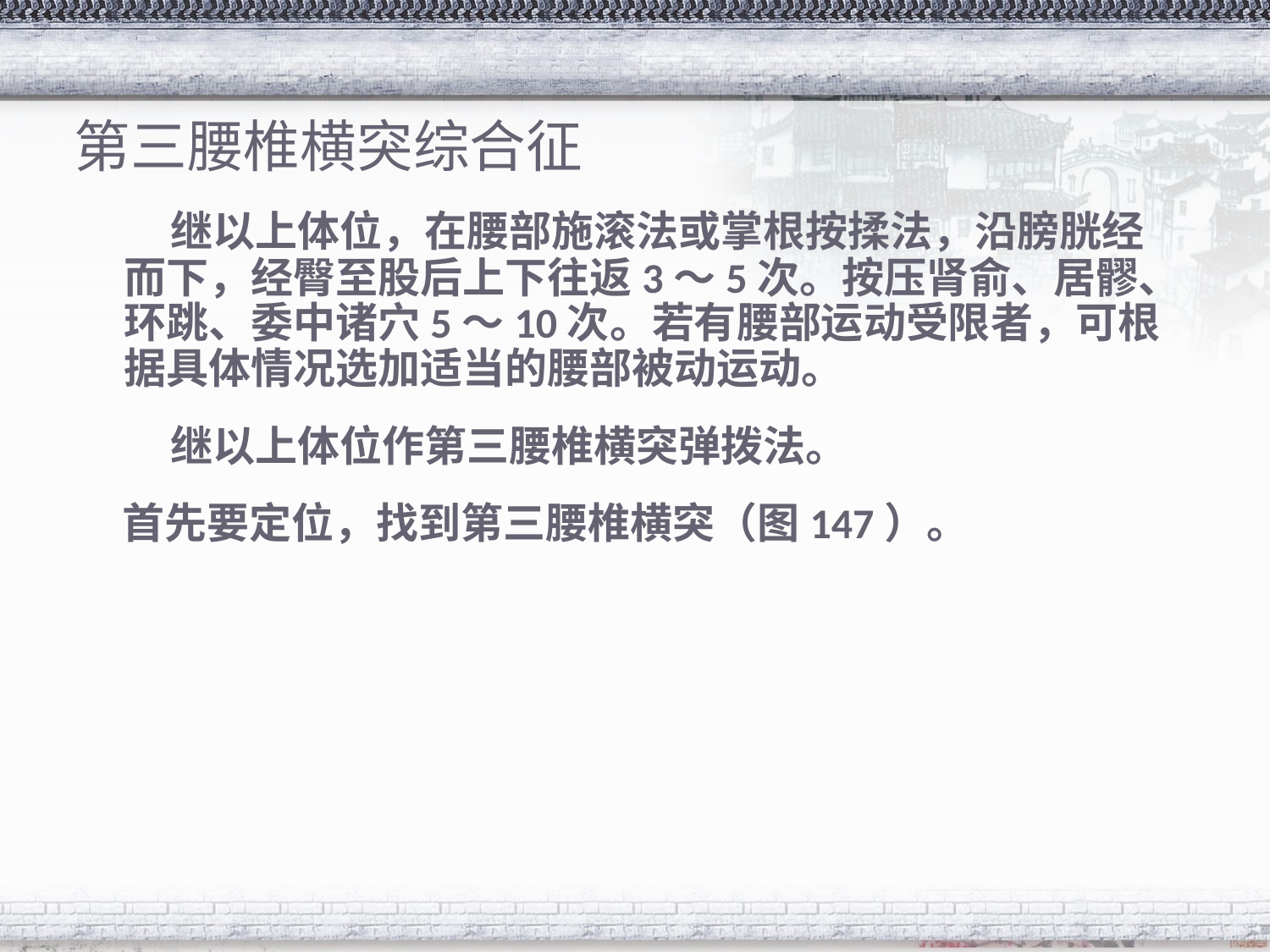

# 第三腰椎横突综合征
         继以上体位，在腰部施滚法或掌根按揉法，沿膀胱经而下，经臀至股后上下往返3～5次。按压肾俞、居髎、环跳、委中诸穴5～10次。若有腰部运动受限者，可根据具体情况选加适当的腰部被动运动。
         继以上体位作第三腰椎横突弹拨法。
    首先要定位，找到第三腰椎横突（图147）。